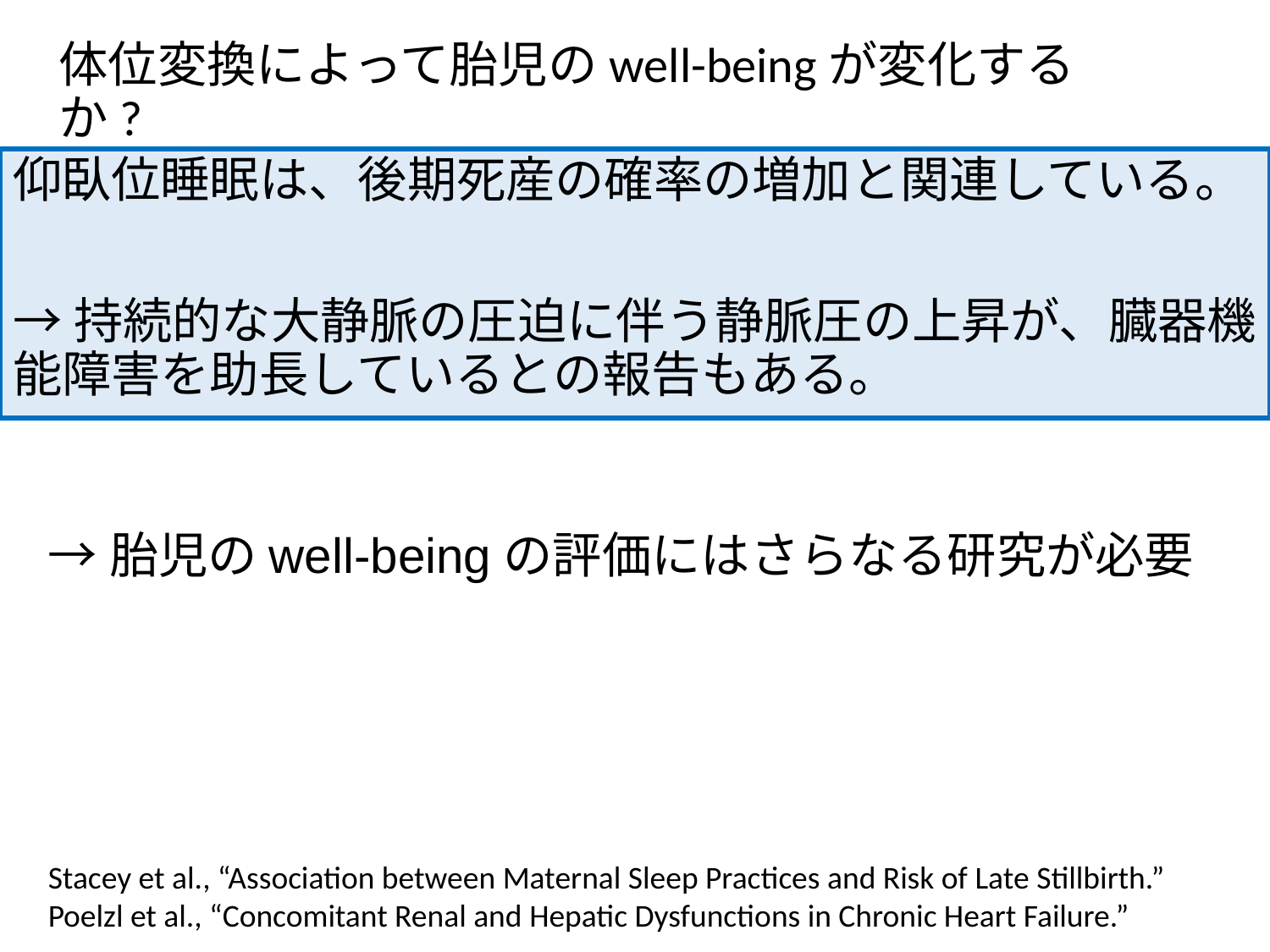

# 体位変換によって胎児のwell-beingが変化するか?
仰臥位睡眠は、後期死産の確率の増加と関連している。

→持続的な大静脈の圧迫に伴う静脈圧の上昇が、臓器機能障害を助長しているとの報告もある。

→胎児のwell-beingの評価にはさらなる研究が必要
Stacey et al., “Association between Maternal Sleep Practices and Risk of Late Stillbirth.”
Poelzl et al., “Concomitant Renal and Hepatic Dysfunctions in Chronic Heart Failure.”